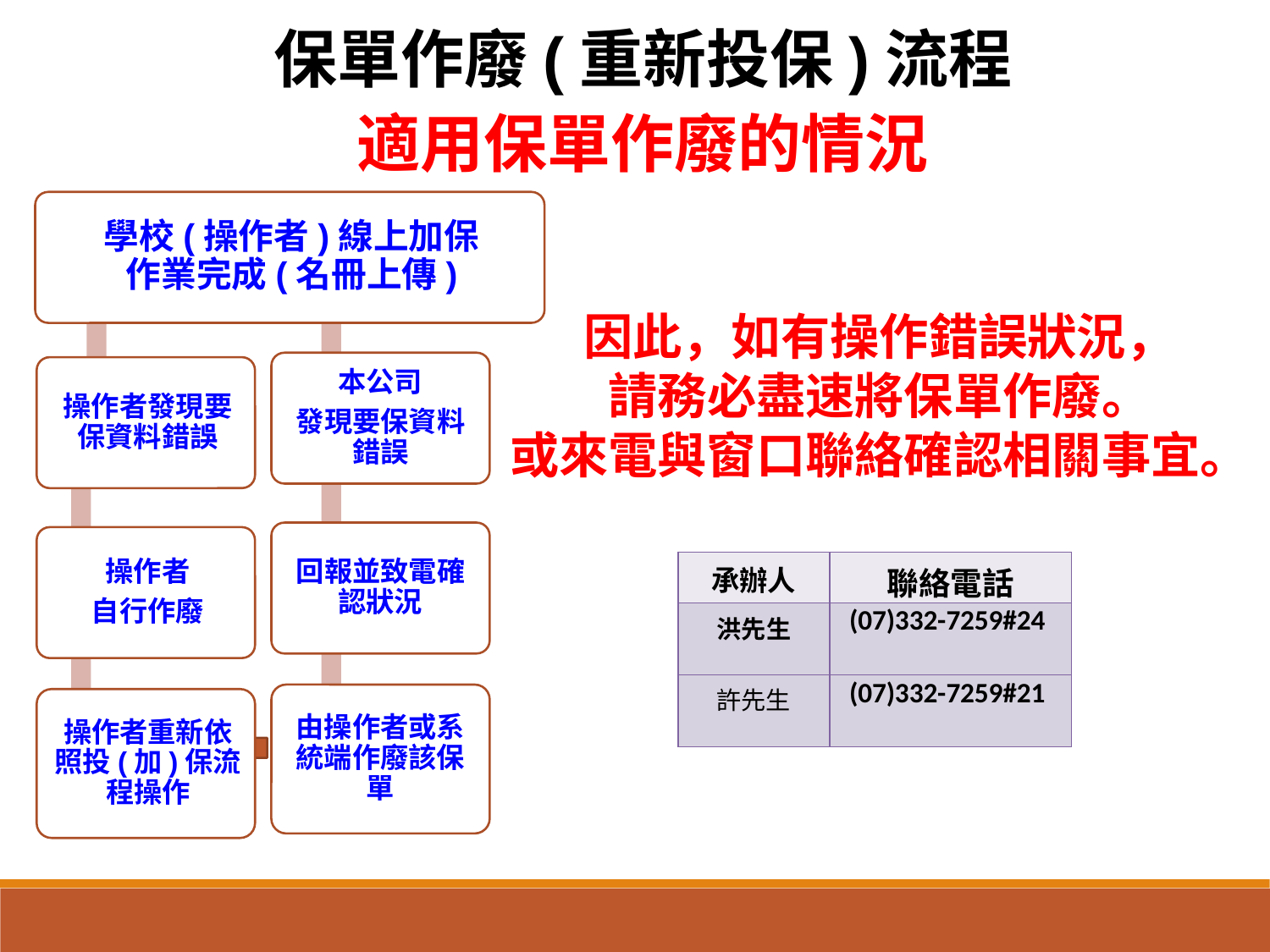

保單作廢(重新投保)流程
適用保單作廢的情況
學校(操作者)線上加保
作業完成(名冊上傳)
操作者發現要保資料錯誤
操作者
自行作廢
操作者重新依照投(加)保流程操作

本公司
發現要保資料錯誤

回報並致電確認狀況

由操作者或系統端作廢該保單

因此，如有操作錯誤狀況，
請務必盡速將保單作廢。
或來電與窗口聯絡確認相關事宜。

| 承辦人 | 聯絡電話 |
| --- | --- |
| 洪先生 | (07)332-7259#24 |
| 許先生 | (07)332-7259#21 |